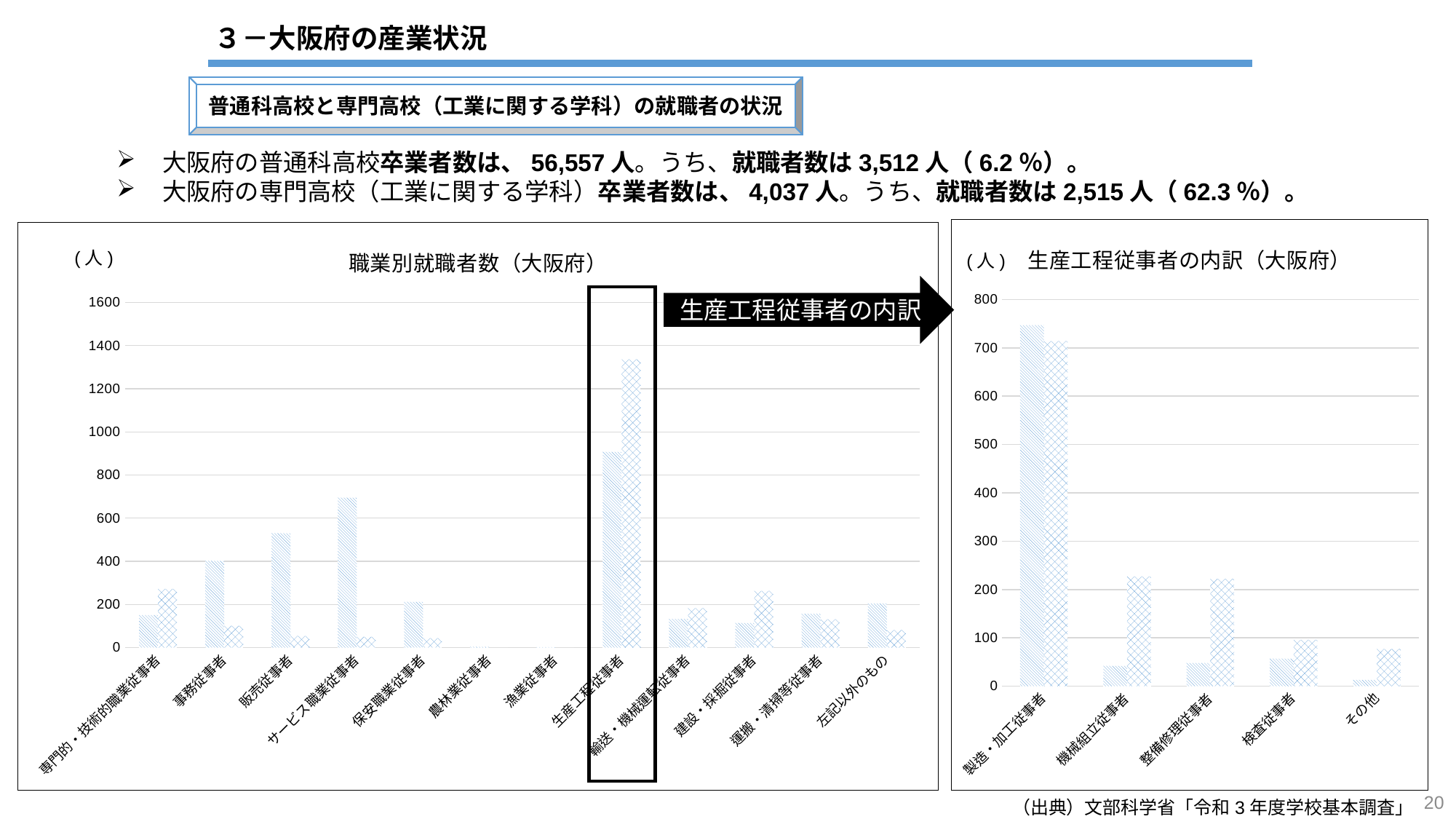

３－大阪府の産業状況

普通科高校と専門高校（工業に関する学科）の就職者の状況
　大阪府の普通科高校卒業者数は、56,557人。うち、就職者数は3,512人（6.2％）。
　大阪府の専門高校（工業に関する学科）卒業者数は、4,037人。うち、就職者数は2,515人（62.3％）。
　(人)

### Chart: 生産工程従事者の内訳（大阪府）

| Category | 普通科 | 工業 |
|---|---|---|
| 製造・加工従事者 | 747.0 | 714.0 |
| 機械組立従事者 | 42.0 | 227.0 |
| 整備修理従事者 | 48.0 | 222.0 |
| 検査従事者 | 57.0 | 96.0 |
| その他 | 13.0 | 77.0 |

### Chart: 職業別就職者数（大阪府）

| Category | 普通科 | 工業 |
|---|---|---|
| 専門的・技術的職業従事者 | 151.0 | 272.0 |
| 事務従事者 | 402.0 | 101.0 |
| 販売従事者 | 530.0 | 54.0 |
| サービス職業従事者 | 695.0 | 50.0 |
| 保安職業従事者 | 212.0 | 44.0 |
| 農林業従事者 | 4.0 | 0.0 |
| 漁業従事者 | 2.0 | 0.0 |
| 生産工程従事者 | 907.0 | 1336.0 |
| 輸送・機械運転従事者 | 133.0 | 183.0 |
| 建設・採掘従事者 | 114.0 | 263.0 |
| 運搬・清掃等従事者 | 157.0 | 131.0 |
| 左記以外のもの | 205.0 | 81.0 |
　(人)
生産工程従事者の内訳

20
　（出典）文部科学省「令和3年度学校基本調査」